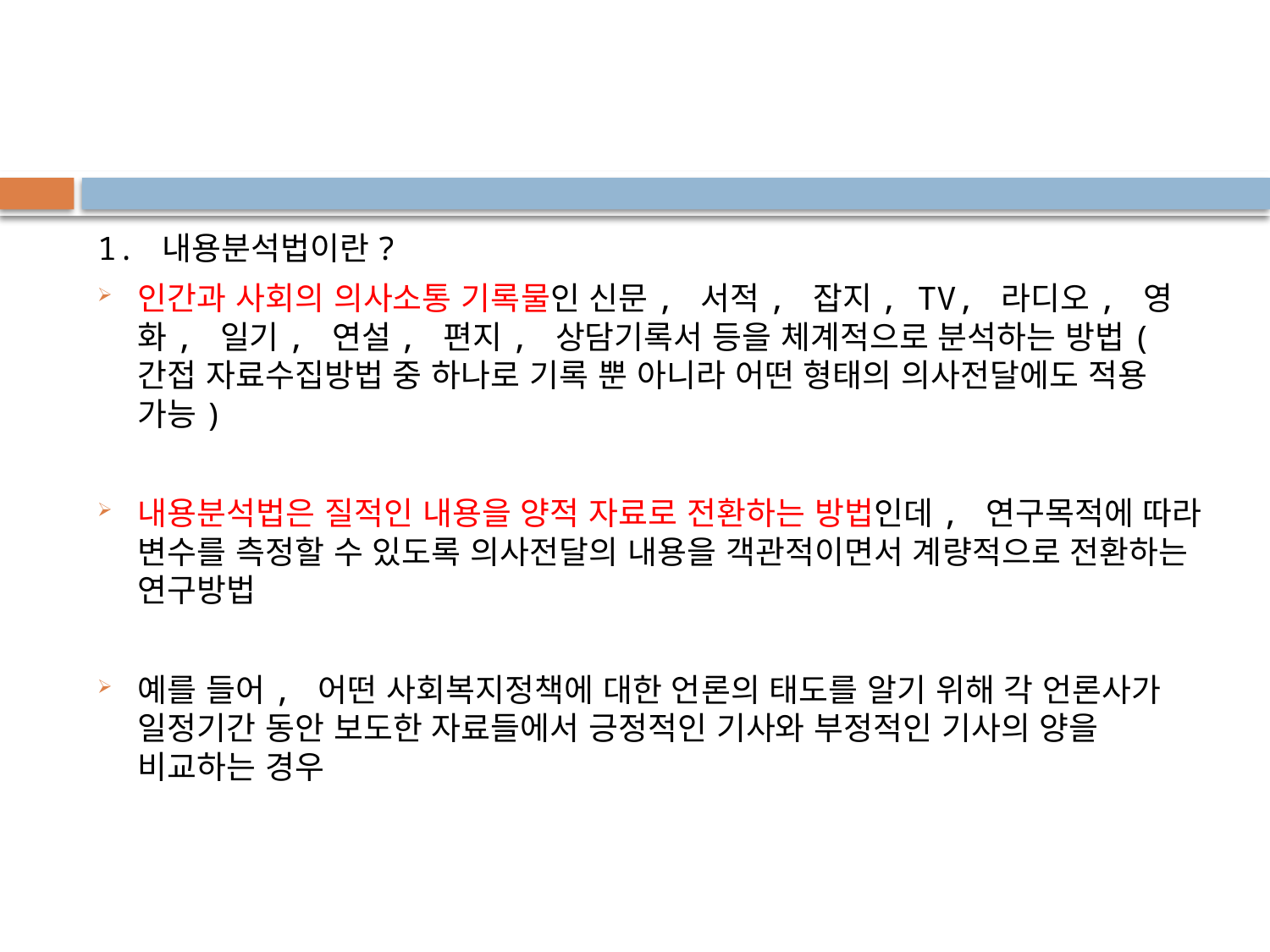

#
1. 내용분석법이란?
인간과 사회의 의사소통 기록물인 신문, 서적, 잡지, TV, 라디오, 영화, 일기, 연설, 편지, 상담기록서 등을 체계적으로 분석하는 방법(간접 자료수집방법 중 하나로 기록 뿐 아니라 어떤 형태의 의사전달에도 적용 가능)

내용분석법은 질적인 내용을 양적 자료로 전환하는 방법인데, 연구목적에 따라 변수를 측정할 수 있도록 의사전달의 내용을 객관적이면서 계량적으로 전환하는 연구방법

예를 들어, 어떤 사회복지정책에 대한 언론의 태도를 알기 위해 각 언론사가 일정기간 동안 보도한 자료들에서 긍정적인 기사와 부정적인 기사의 양을 비교하는 경우